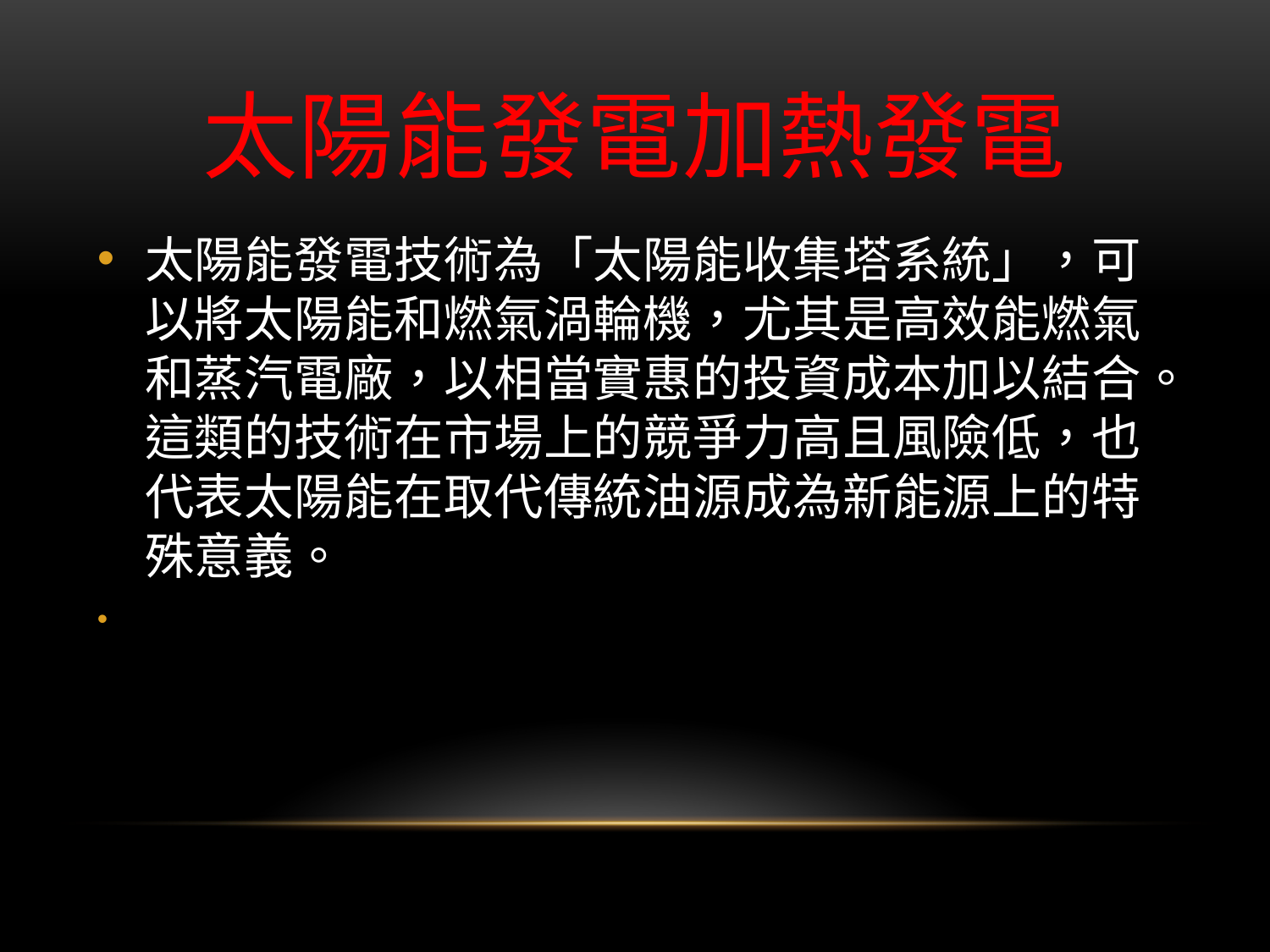

# 太陽能發電加熱發電
太陽能發電技術為「太陽能收集塔系統」，可以將太陽能和燃氣渦輪機，尤其是高效能燃氣和蒸汽電廠，以相當實惠的投資成本加以結合。這類的技術在市場上的競爭力高且風險低，也代表太陽能在取代傳統油源成為新能源上的特殊意義。